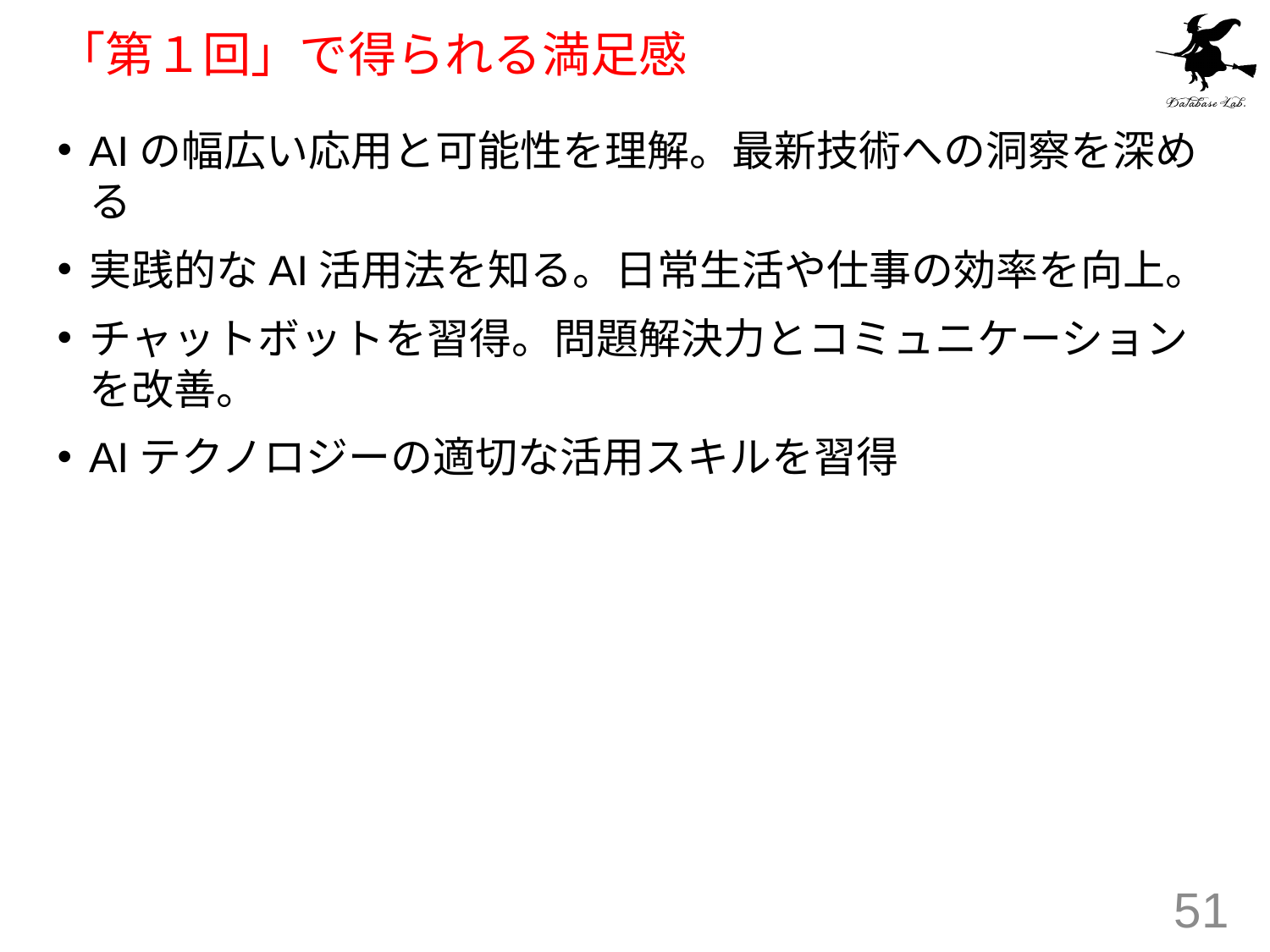

# 「第１回」で得られる満足感
AIの幅広い応用と可能性を理解。最新技術への洞察を深める
実践的なAI活用法を知る。日常生活や仕事の効率を向上。
チャットボットを習得。問題解決力とコミュニケーションを改善。
AIテクノロジーの適切な活用スキルを習得
51